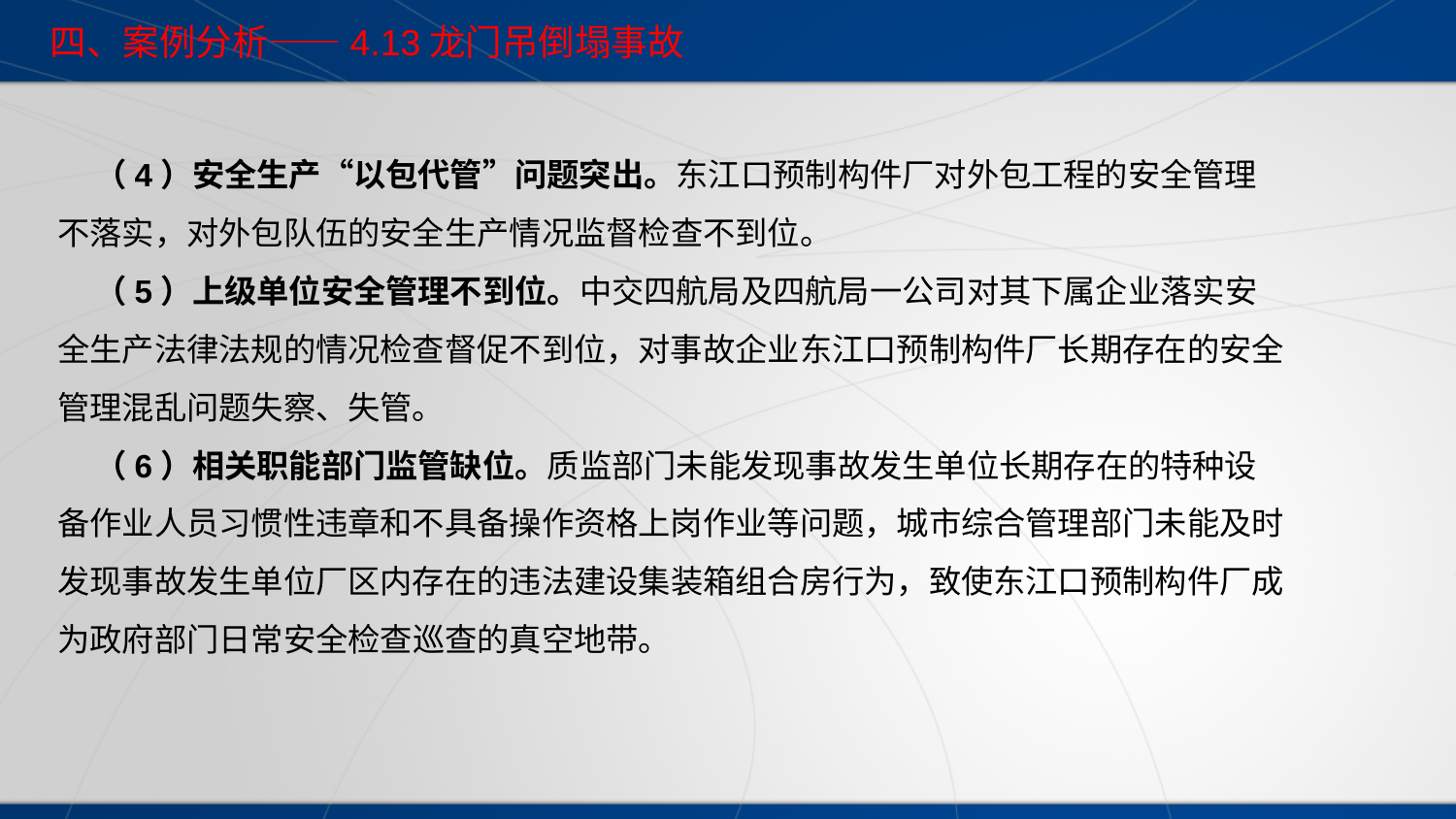

四、案例分析——4.13龙门吊倒塌事故
    （4）安全生产“以包代管”问题突出。东江口预制构件厂对外包工程的安全管理不落实，对外包队伍的安全生产情况监督检查不到位。
    （5）上级单位安全管理不到位。中交四航局及四航局一公司对其下属企业落实安全生产法律法规的情况检查督促不到位，对事故企业东江口预制构件厂长期存在的安全管理混乱问题失察、失管。
    （6）相关职能部门监管缺位。质监部门未能发现事故发生单位长期存在的特种设备作业人员习惯性违章和不具备操作资格上岗作业等问题，城市综合管理部门未能及时发现事故发生单位厂区内存在的违法建设集装箱组合房行为，致使东江口预制构件厂成为政府部门日常安全检查巡查的真空地带。